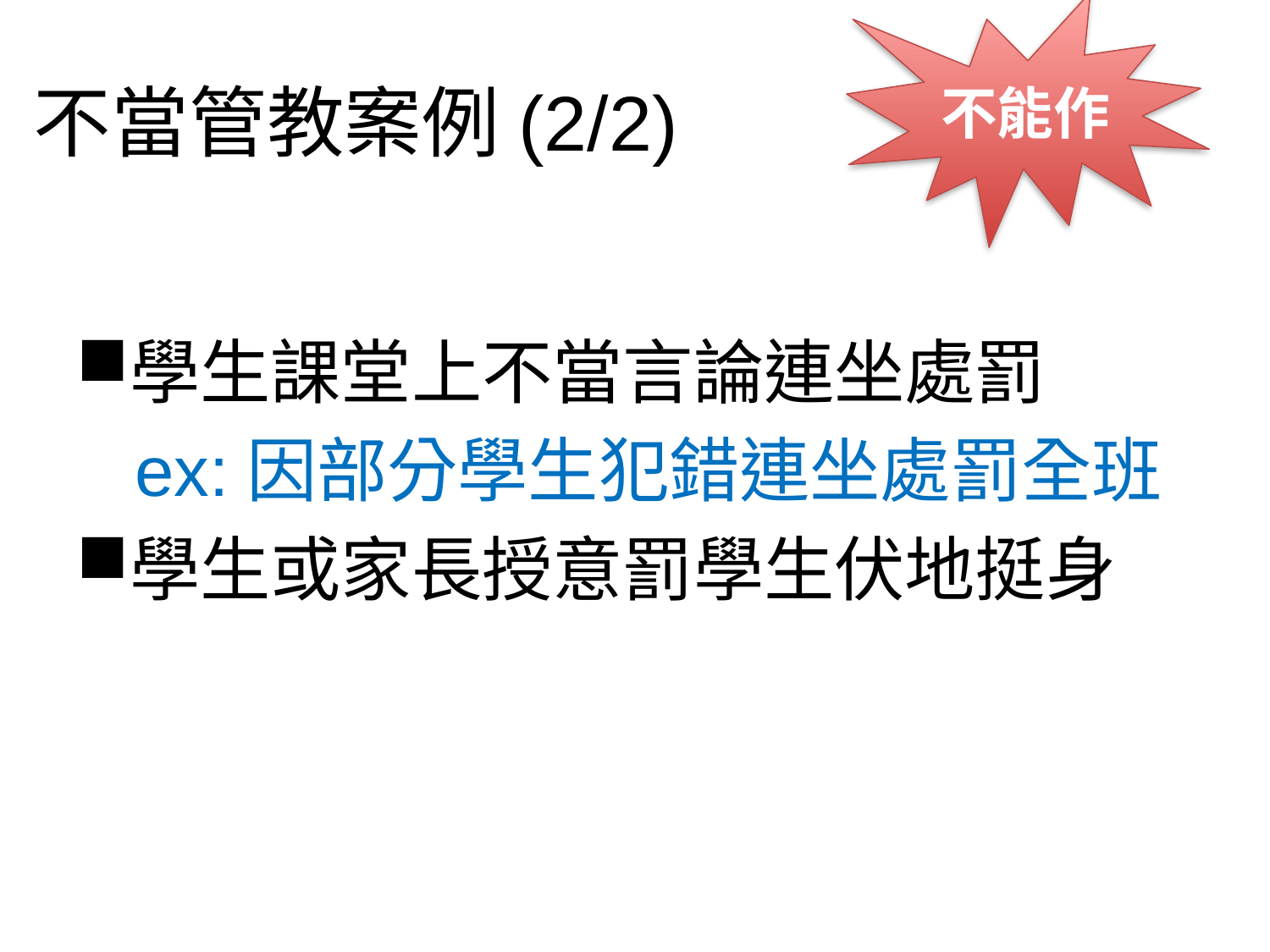

不能作
# 不當管教案例(2/2)
學生課堂上不當言論連坐處罰
   ex:因部分學生犯錯連坐處罰全班
學生或家長授意罰學生伏地挺身